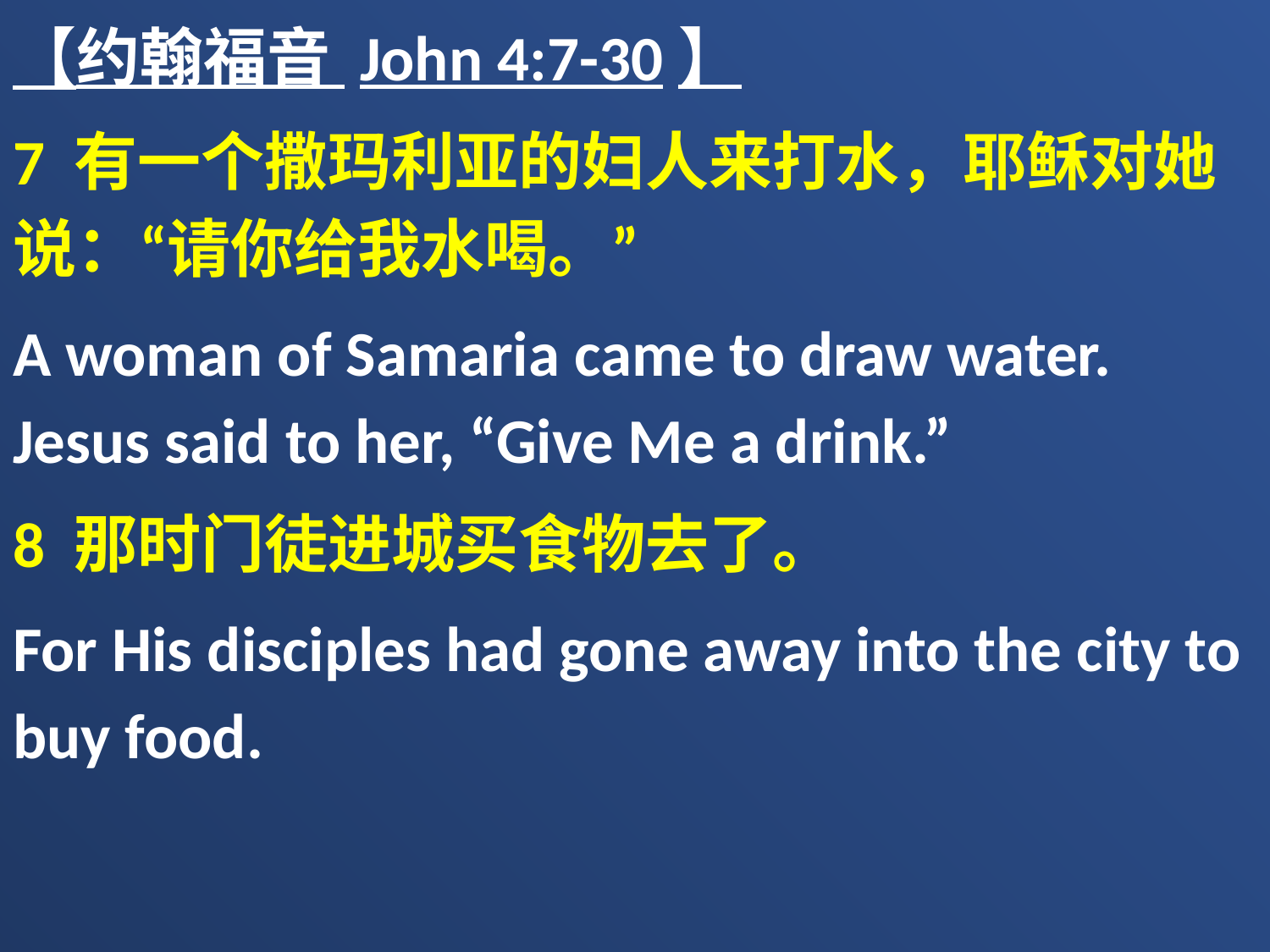

【约翰福音 John 4:7-30】
7 有一个撒玛利亚的妇人来打水，耶稣对她说：“请你给我水喝。”
A woman of Samaria came to draw water. Jesus said to her, “Give Me a drink.”
8 那时门徒进城买食物去了。
For His disciples had gone away into the city to buy food.